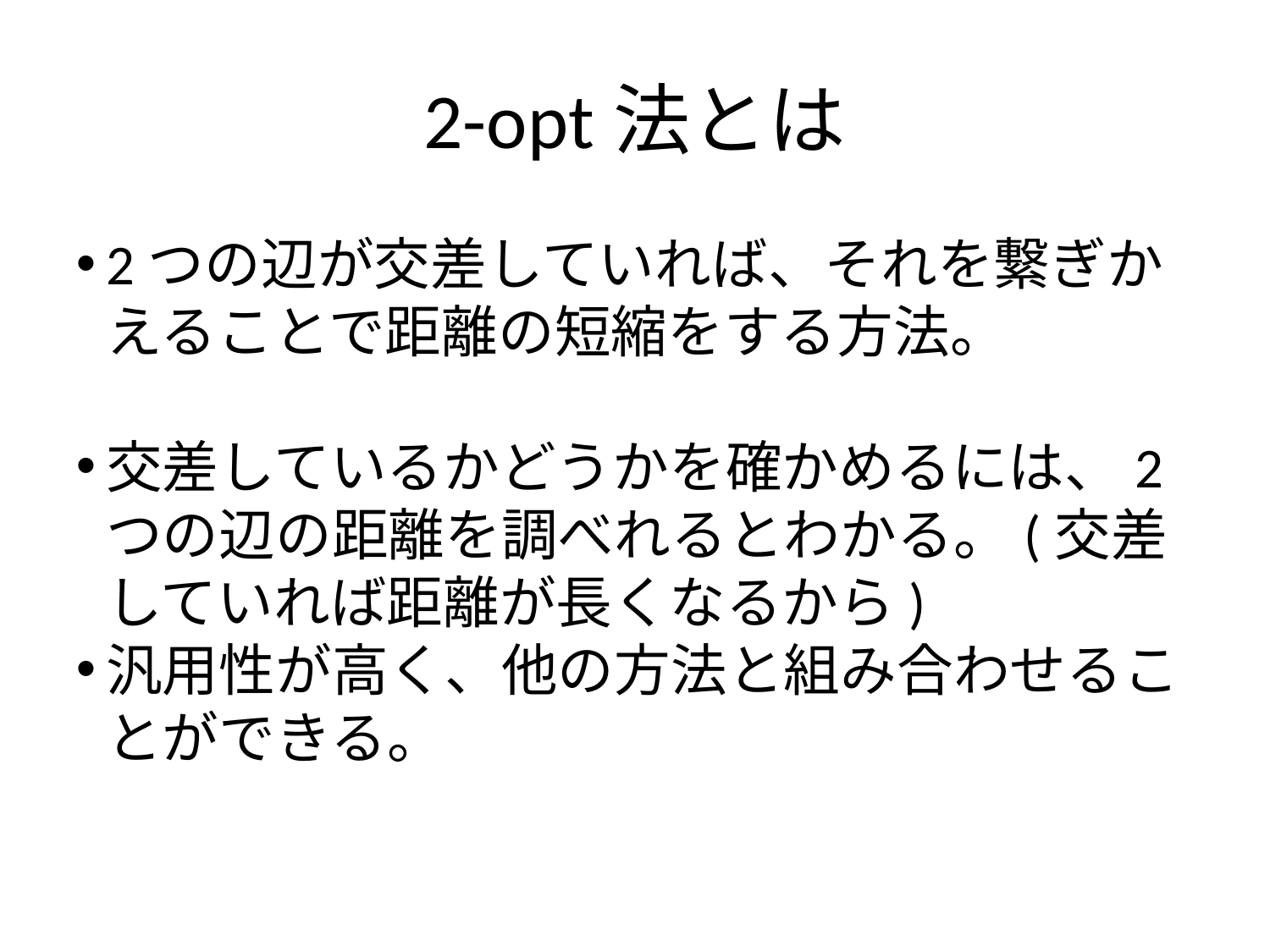

2-opt法とは
2つの辺が交差していれば、それを繋ぎかえることで距離の短縮をする方法。

交差しているかどうかを確かめるには、2つの辺の距離を調べれるとわかる。(交差していれば距離が長くなるから)
汎用性が高く、他の方法と組み合わせることができる。